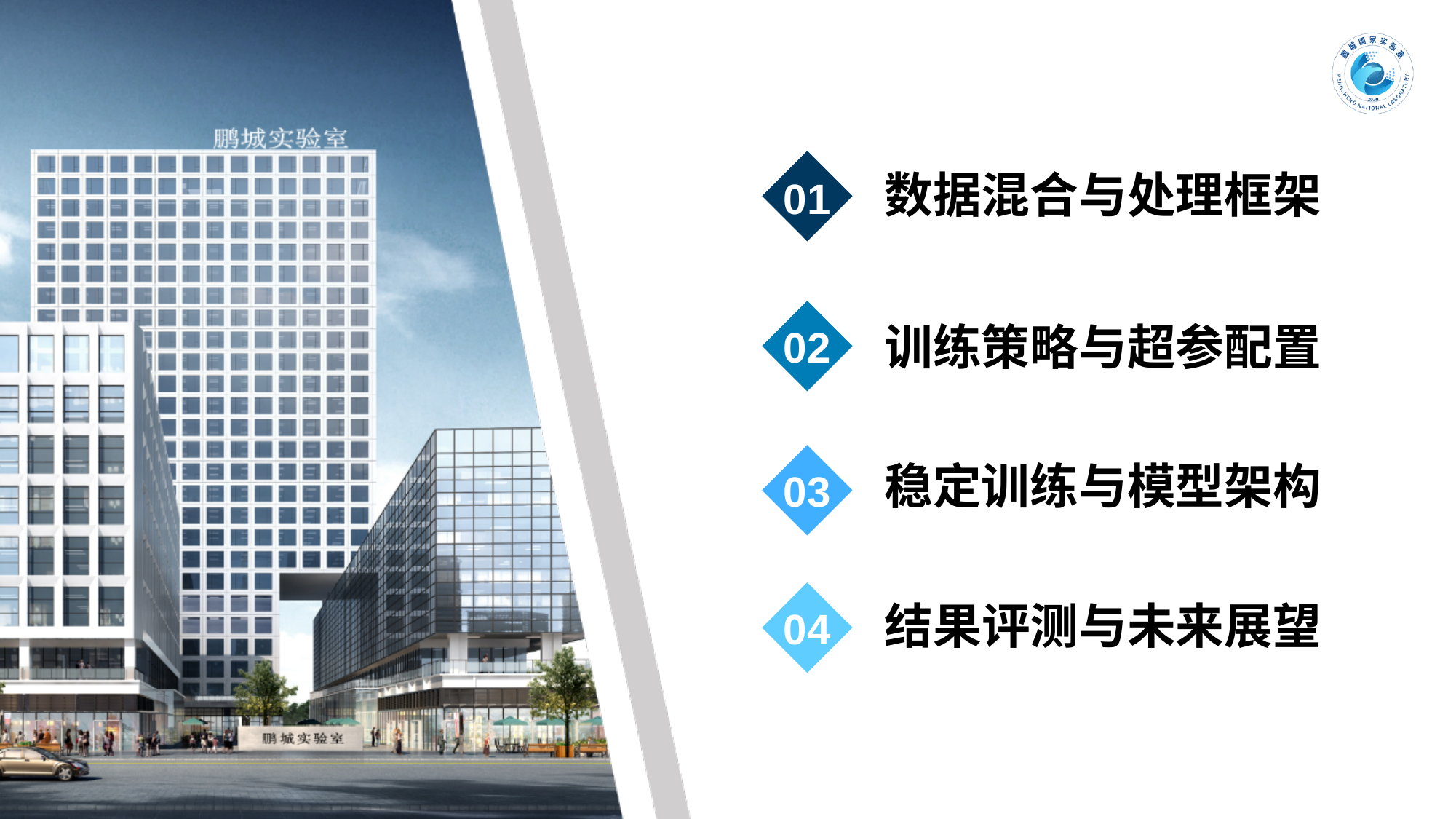

数据混合与处理框架
01

训练策略与超参配置
02

稳定训练与模型架构
03

结果评测与未来展望
04